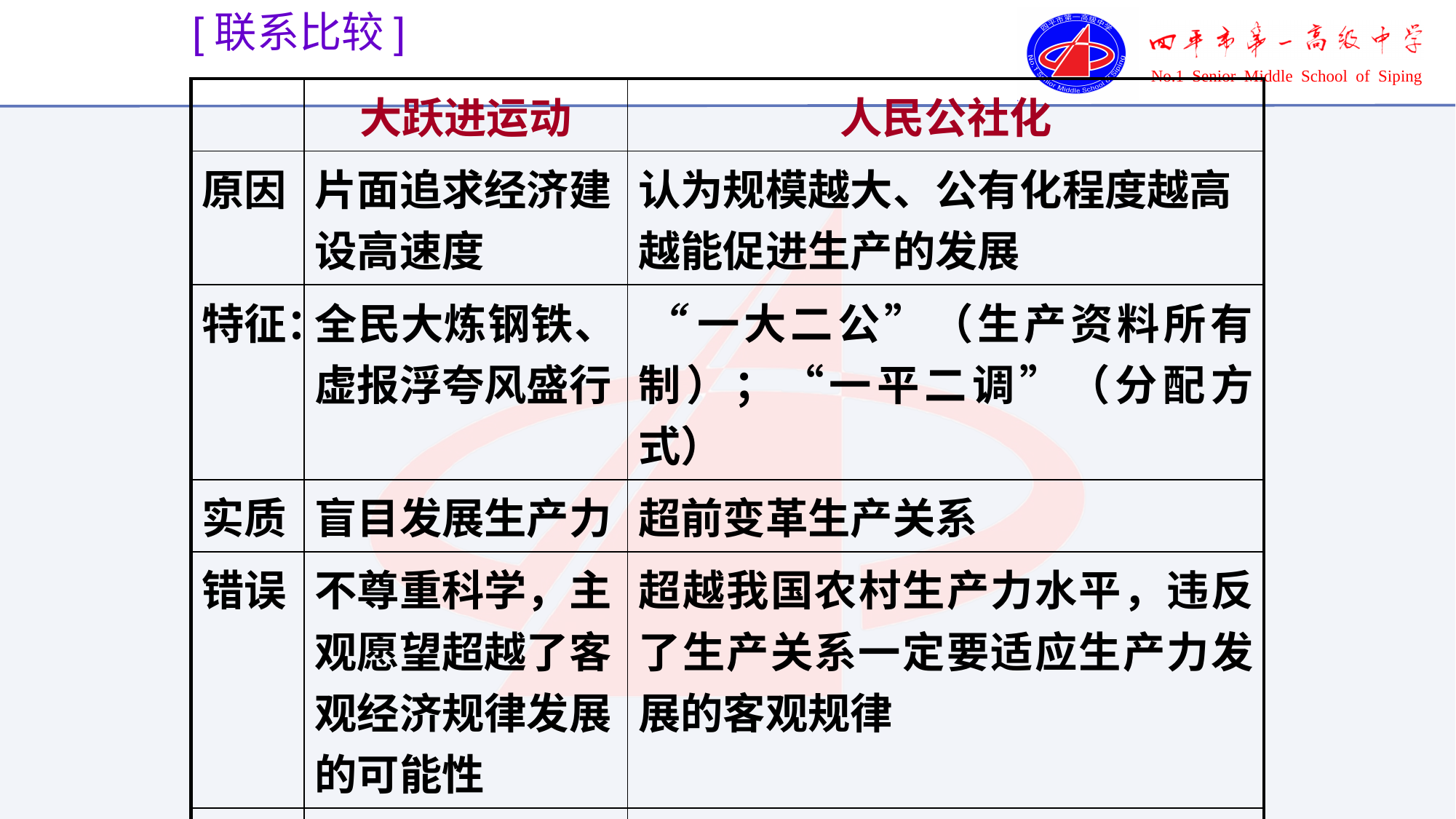

[联系比较]
|  | 大跃进运动 | 人民公社化 |
| --- | --- | --- |
| 原因 | 片面追求经济建设高速度 | 认为规模越大、公有化程度越高越能促进生产的发展 |
| 特征： | 全民大炼钢铁、虚报浮夸风盛行 | “一大二公”（生产资料所有制）；“一平二调”（分配方式） |
| 实质 | 盲目发展生产力 | 超前变革生产关系 |
| 错误 | 不尊重科学，主观愿望超越了客观经济规律发展的可能性 | 超越我国农村生产力水平，违反了生产关系一定要适应生产力发展的客观规律 |
| 结果 | 造成国民经济比例严重失调 | 严重损害农民利益，影响他们建设社会主义的积极性 |